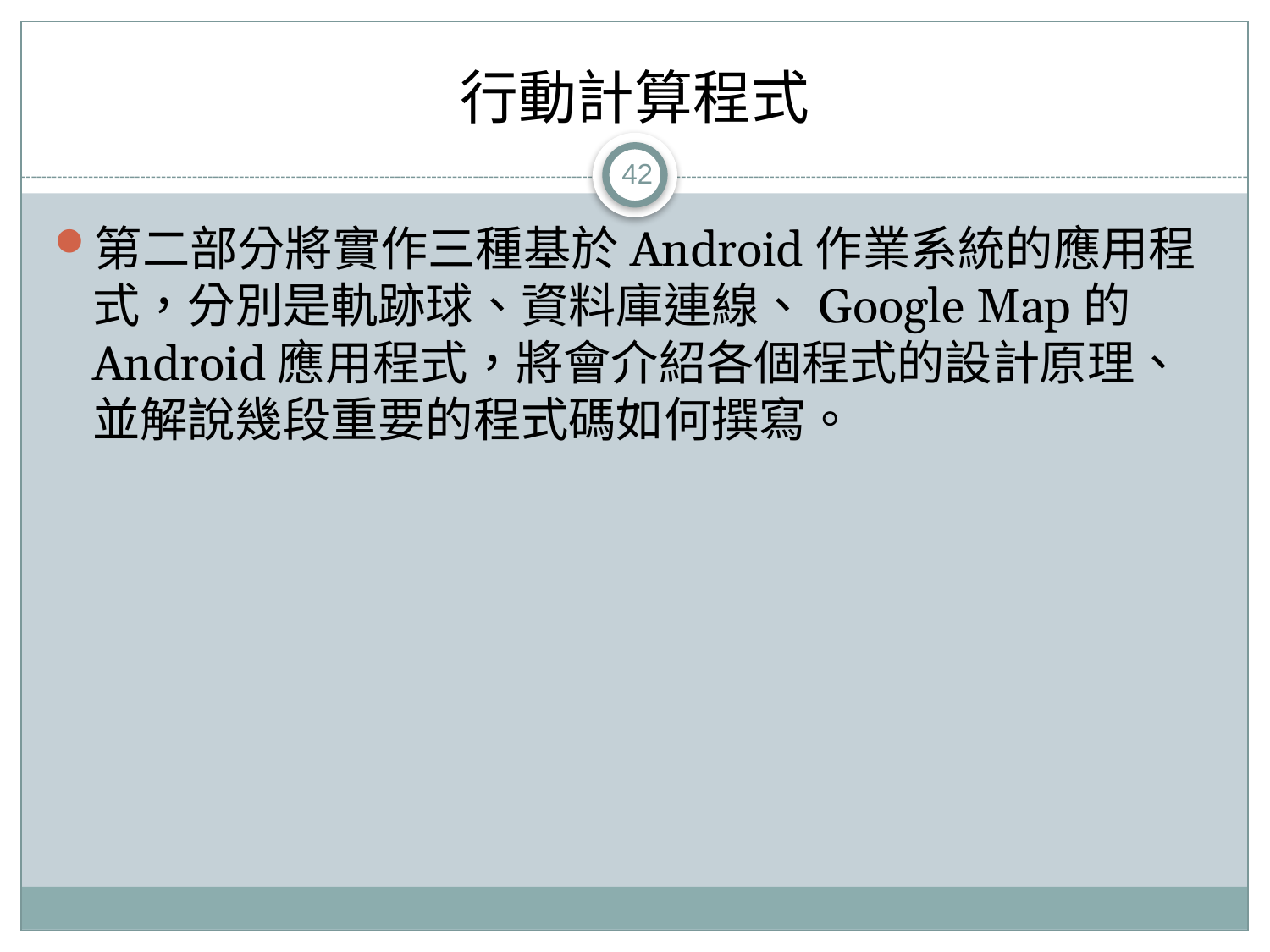

# 行動計算程式
42
第二部分將實作三種基於Android作業系統的應用程式，分別是軌跡球、資料庫連線、Google Map的Android應用程式，將會介紹各個程式的設計原理、並解說幾段重要的程式碼如何撰寫。